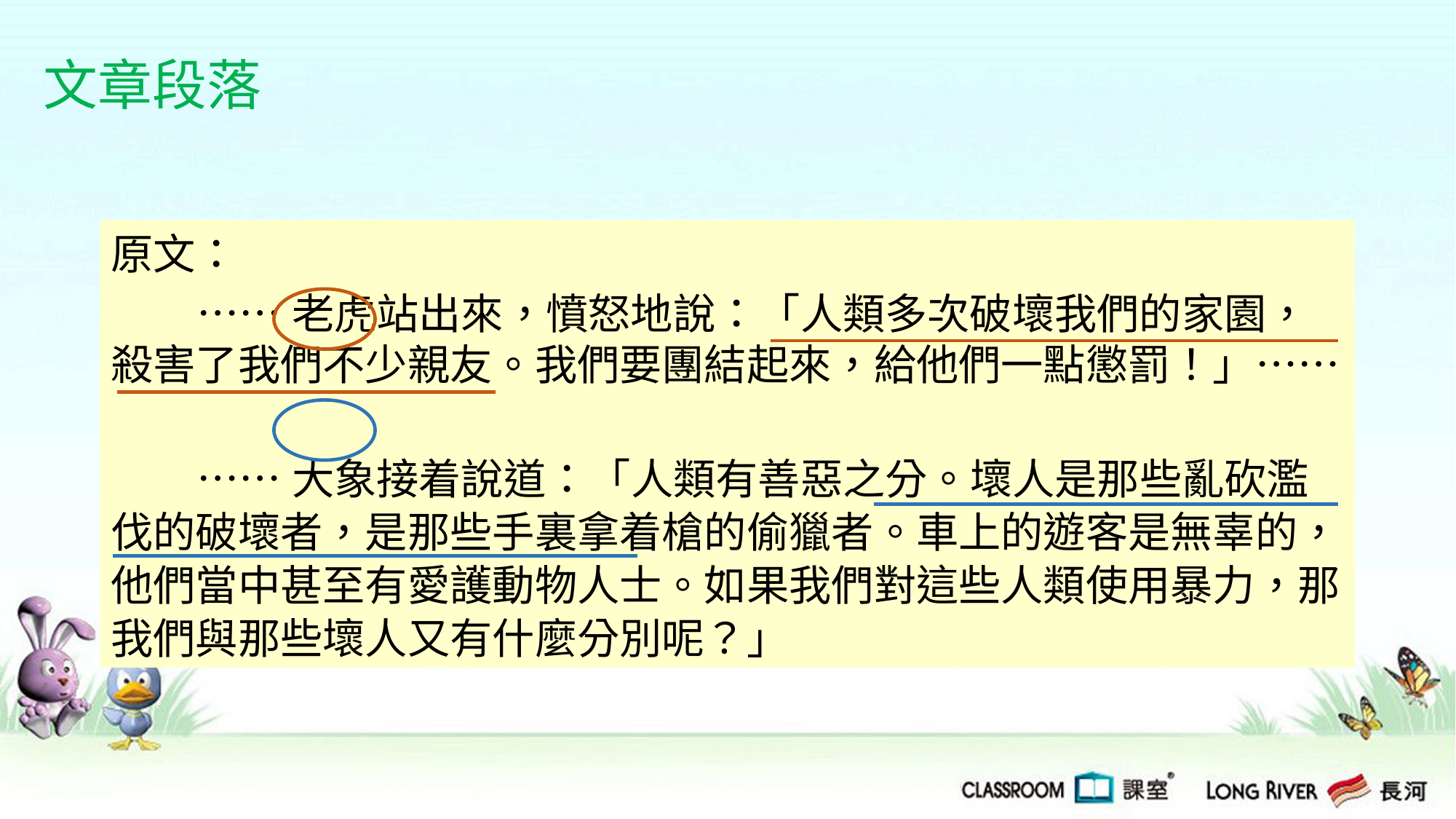

文章段落
原文：
……老虎站出來，憤怒地說：「人類多次破壞我們的家園，殺害了我們不少親友。我們要團結起來，給他們一點懲罰！」……
……大象接着說道：「人類有善惡之分。壞人是那些亂砍濫伐的破壞者，是那些手裏拿着槍的偷獵者。車上的遊客是無辜的，他們當中甚至有愛護動物人士。如果我們對這些人類使用暴力，那我們與那些壞人又有什麼分別呢？」